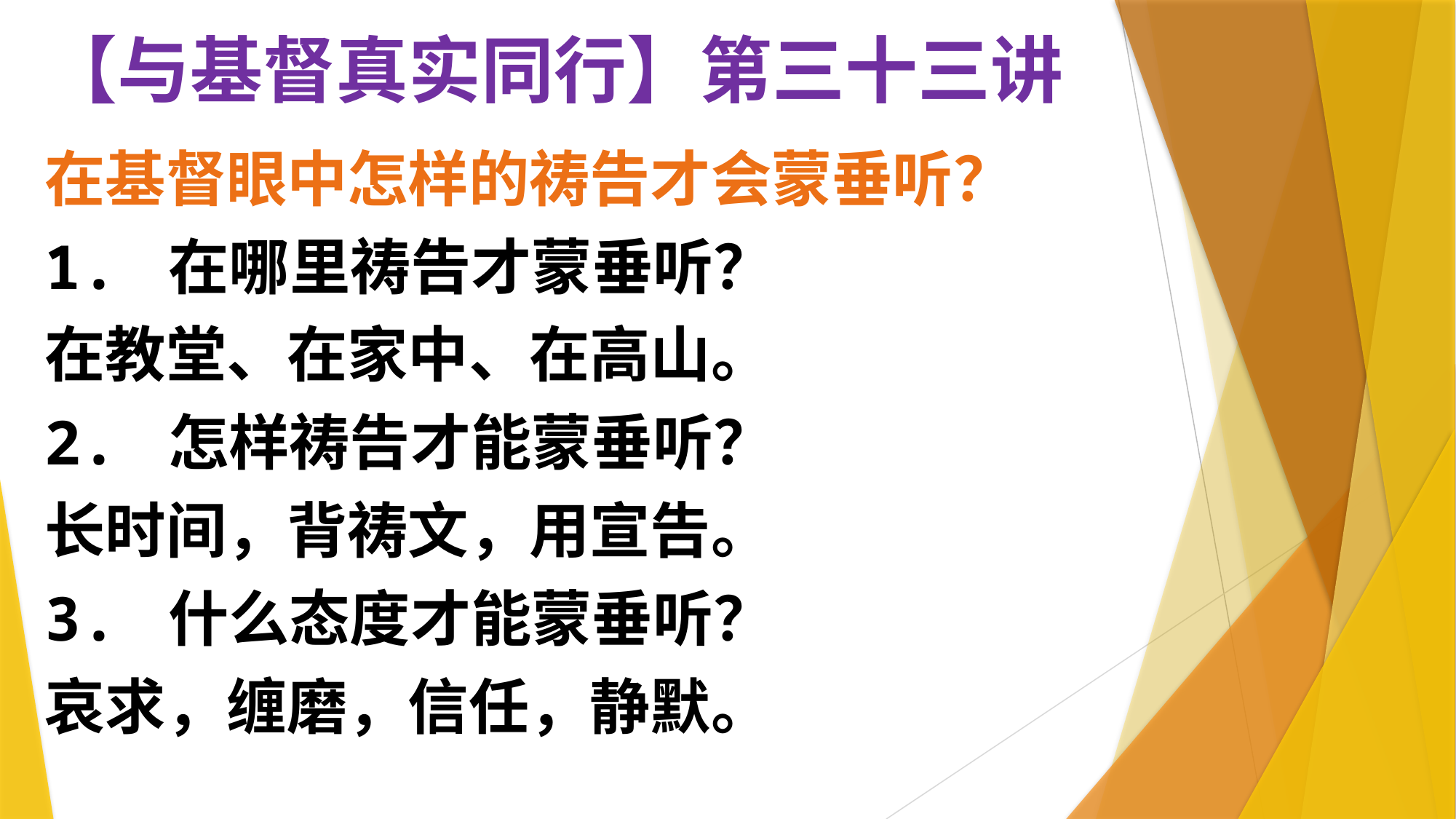

# 【与基督真实同行】第三十三讲
在基督眼中怎样的祷告才会蒙垂听？
1. 在哪里祷告才蒙垂听？
在教堂、在家中、在高山。
2. 怎样祷告才能蒙垂听？
长时间，背祷文，用宣告。
3. 什么态度才能蒙垂听？
哀求，缠磨，信任，静默。